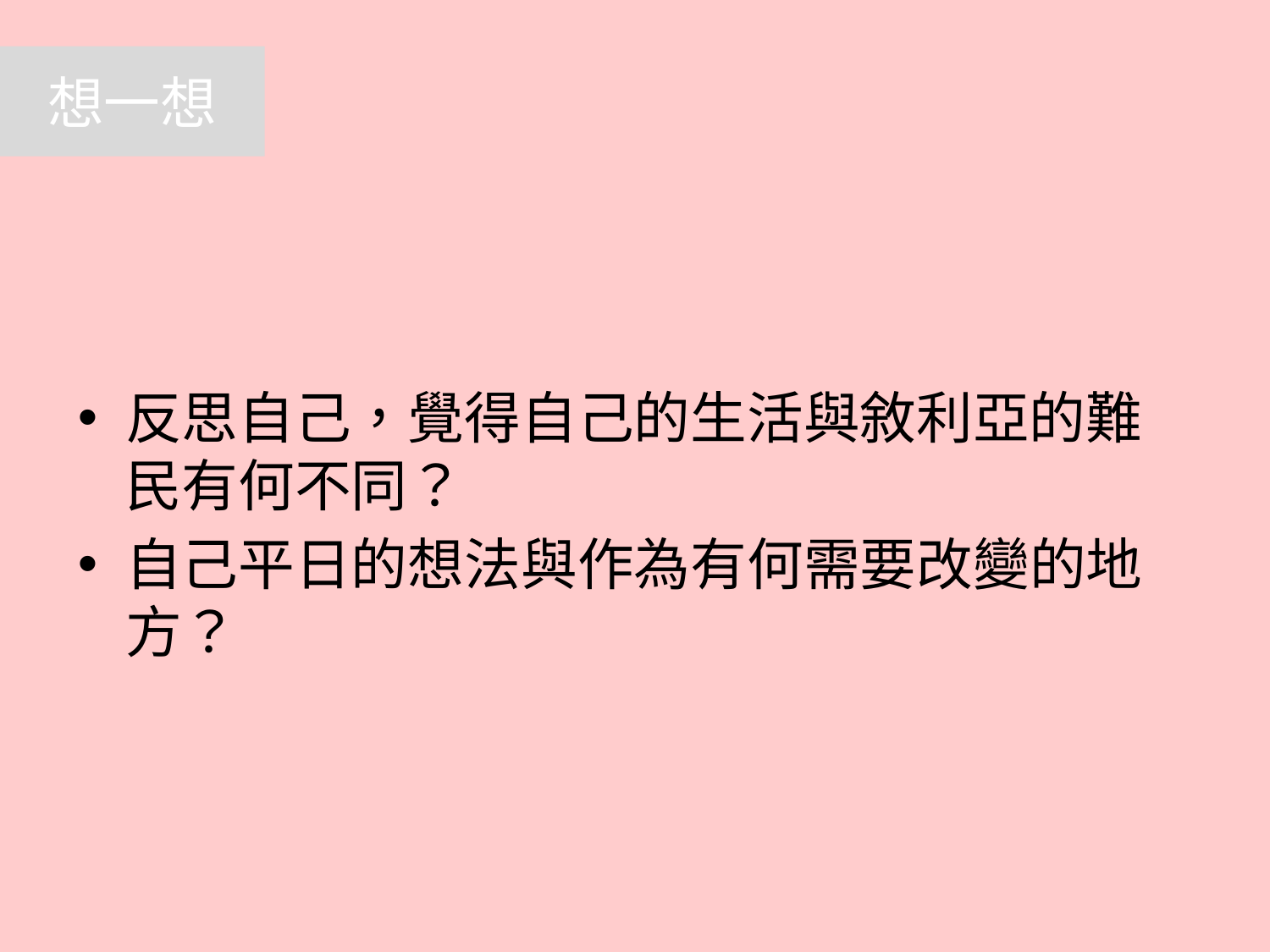

# 想一想
反思自己，覺得自己的生活與敘利亞的難民有何不同？
自己平日的想法與作為有何需要改變的地方？